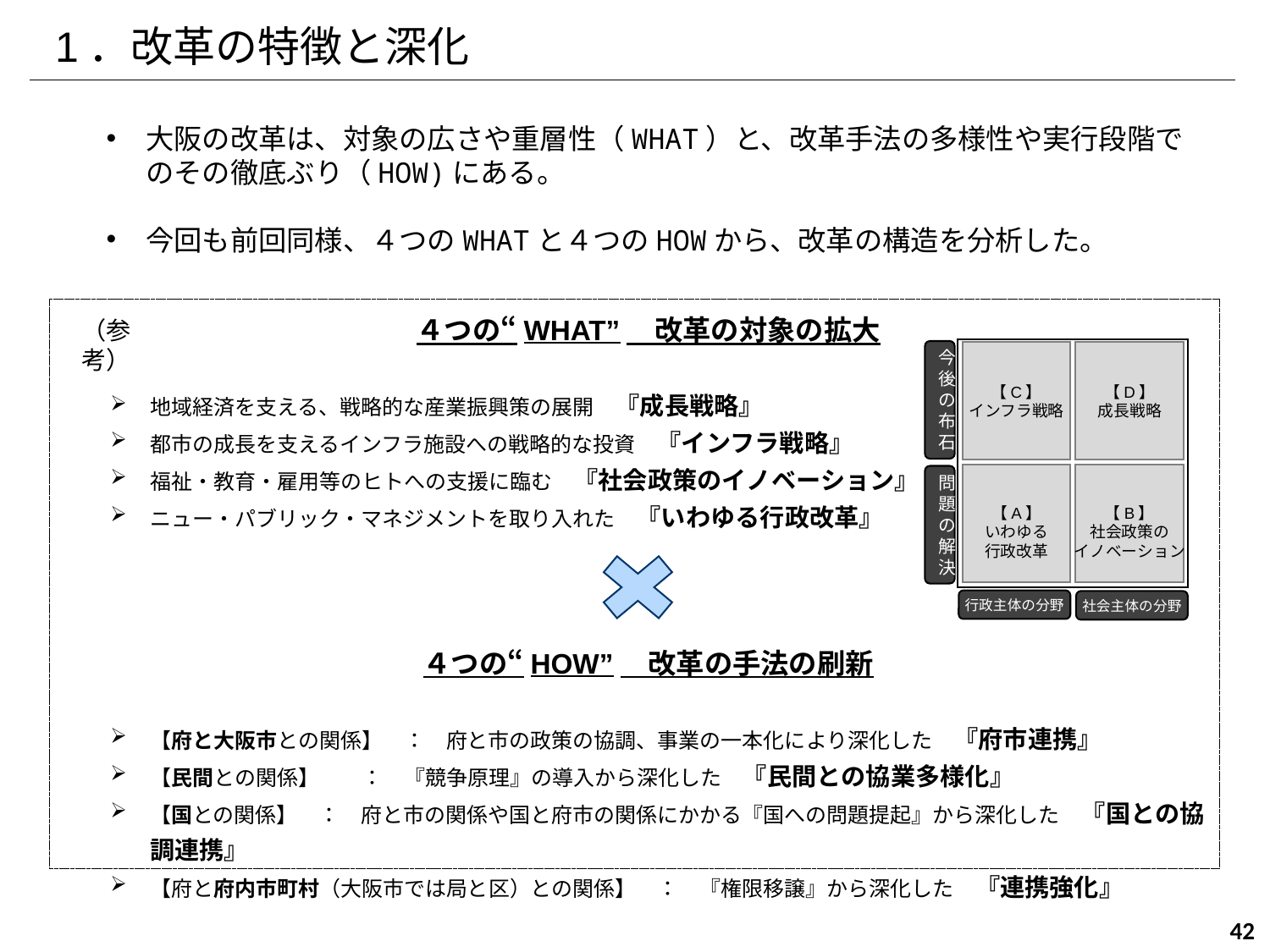

1．改革の特徴と深化
大阪の改革は、対象の広さや重層性（WHAT）と、改革手法の多様性や実行段階でのその徹底ぶり（HOW)にある。

今回も前回同様、４つのWHATと４つのHOWから、改革の構造を分析した。

４つの“WHAT”　改革の対象の拡大

地域経済を支える、戦略的な産業振興策の展開　『成長戦略』
都市の成長を支えるインフラ施設への戦略的な投資　『インフラ戦略』
福祉・教育・雇用等のヒトへの支援に臨む　『社会政策のイノベーション』
ニュー・パブリック・マネジメントを取り入れた　『いわゆる行政改革』

４つの“HOW”　改革の手法の刷新

【府と大阪市との関係】　：　府と市の政策の協調、事業の一本化により深化した　『府市連携』
【民間との関係】　　：　『競争原理』の導入から深化した　『民間との協業多様化』
【国との関係】　：　府と市の関係や国と府市の関係にかかる『国への問題提起』から深化した　『国との協調連携』
【府と府内市町村（大阪市では局と区）との関係】　：　『権限移譲』から深化した　『連携強化』
（参考）

今後の布石
【C】
インフラ戦略
【D】
成長戦略

【A】
いわゆる
行政改革

【B】
社会政策の
イノベーション
問題の解決
行政主体の分野
社会主体の分野

42